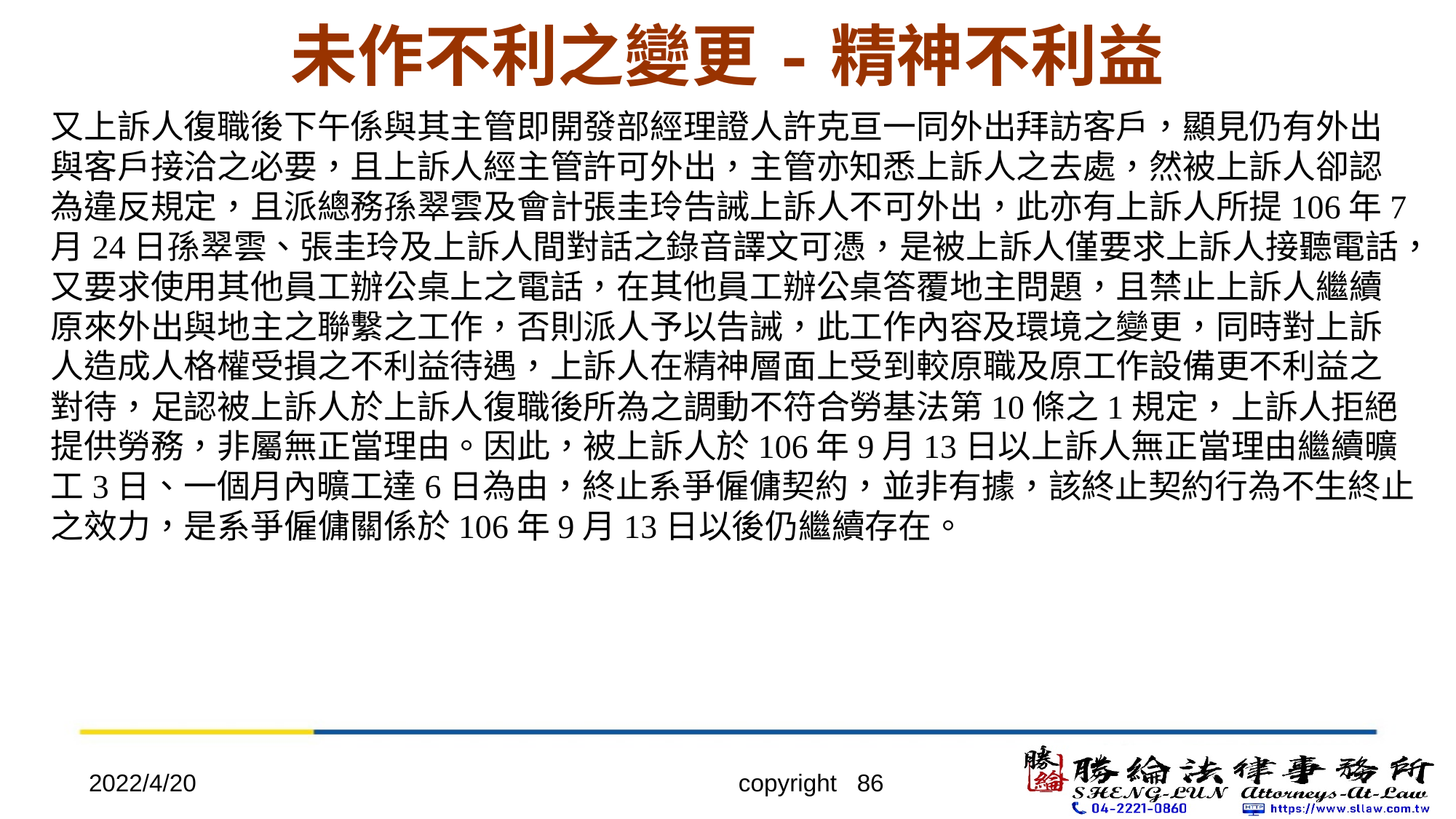

# 未作不利之變更-精神不利益
又上訴人復職後下午係與其主管即開發部經理證人許克亘一同外出拜訪客戶，顯見仍有外出與客戶接洽之必要，且上訴人經主管許可外出，主管亦知悉上訴人之去處，然被上訴人卻認為違反規定，且派總務孫翠雲及會計張圭玲告誡上訴人不可外出，此亦有上訴人所提106年7月24日孫翠雲、張圭玲及上訴人間對話之錄音譯文可憑，是被上訴人僅要求上訴人接聽電話，又要求使用其他員工辦公桌上之電話，在其他員工辦公桌答覆地主問題，且禁止上訴人繼續原來外出與地主之聯繫之工作，否則派人予以告誡，此工作內容及環境之變更，同時對上訴人造成人格權受損之不利益待遇，上訴人在精神層面上受到較原職及原工作設備更不利益之對待，足認被上訴人於上訴人復職後所為之調動不符合勞基法第10條之1規定，上訴人拒絕提供勞務，非屬無正當理由。因此，被上訴人於106年9月13日以上訴人無正當理由繼續曠工3日、一個月內曠工達6日為由，終止系爭僱傭契約，並非有據，該終止契約行為不生終止之效力，是系爭僱傭關係於106年9月13日以後仍繼續存在。
2022/4/20
copyright   86